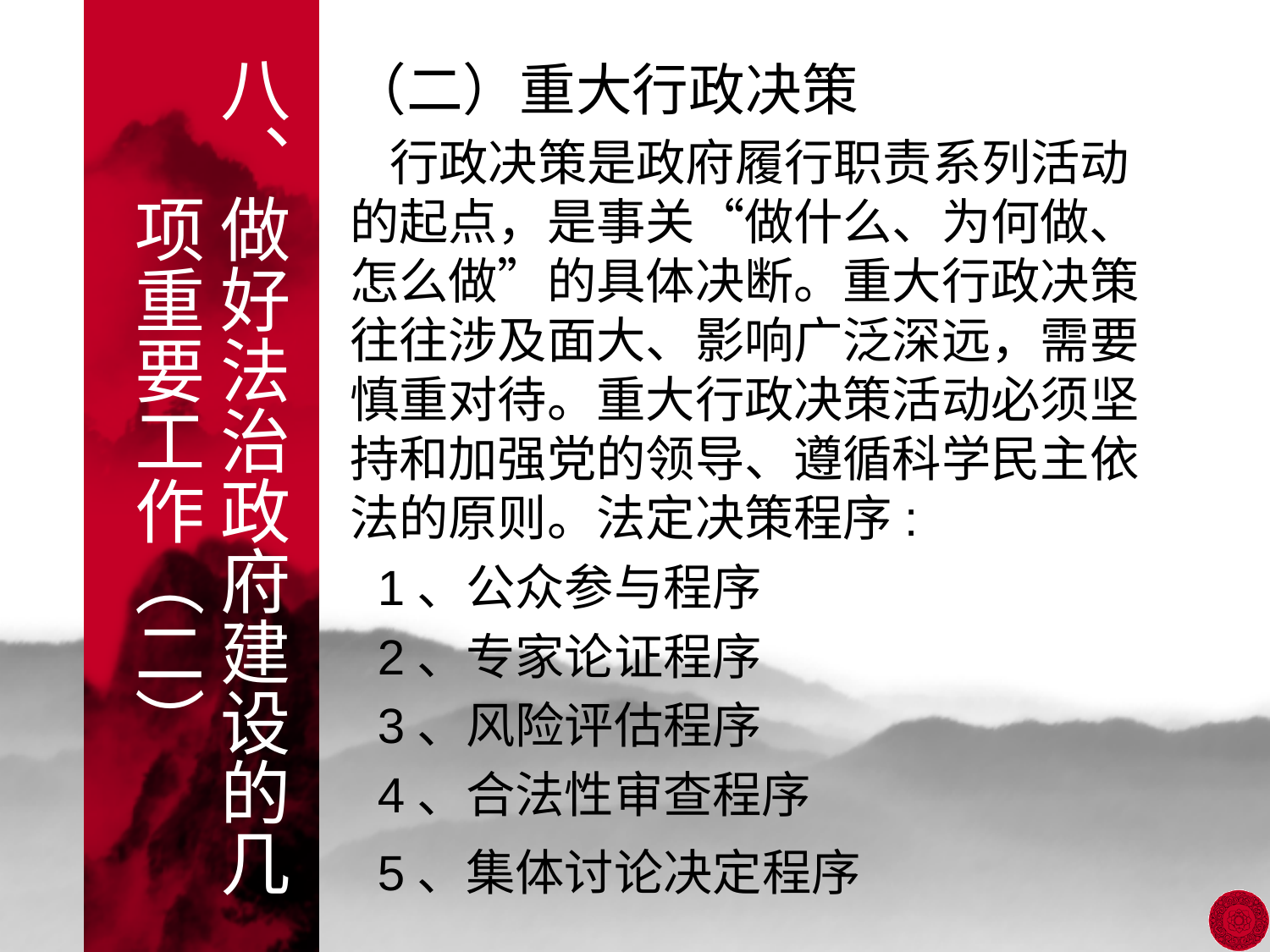

# 八、做好法治政府建设的几项重要工作（二）
（二）重大行政决策
    行政决策是政府履行职责系列活动的起点，是事关“做什么、为何做、怎么做”的具体决断。重大行政决策往往涉及面大、影响广泛深远，需要慎重对待。重大行政决策活动必须坚持和加强党的领导、遵循科学民主依法的原则。法定决策程序:
  1、公众参与程序
  2、专家论证程序
  3、风险评估程序
  4、合法性审查程序
  5、集体讨论决定程序